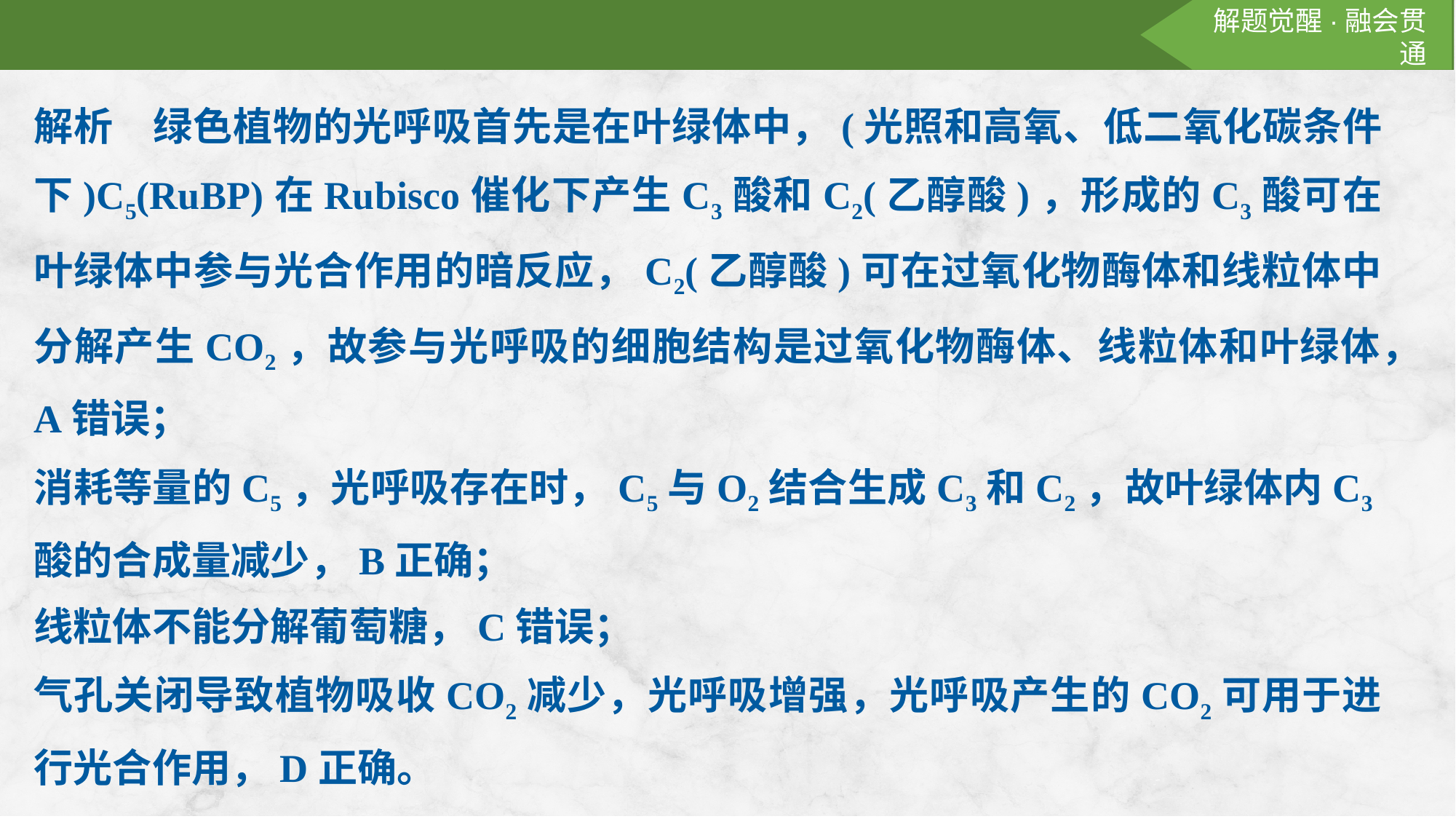

解析　绿色植物的光呼吸首先是在叶绿体中，(光照和高氧、低二氧化碳条件下)C5(RuBP)在Rubisco催化下产生C3酸和C2(乙醇酸)，形成的C3酸可在叶绿体中参与光合作用的暗反应，C2(乙醇酸)可在过氧化物酶体和线粒体中分解产生CO2，故参与光呼吸的细胞结构是过氧化物酶体、线粒体和叶绿体，A错误；
消耗等量的C5，光呼吸存在时，C5与O2结合生成C3和C2，故叶绿体内C3酸的合成量减少，B正确；
线粒体不能分解葡萄糖，C错误；
气孔关闭导致植物吸收CO2减少，光呼吸增强，光呼吸产生的CO2可用于进行光合作用，D正确。